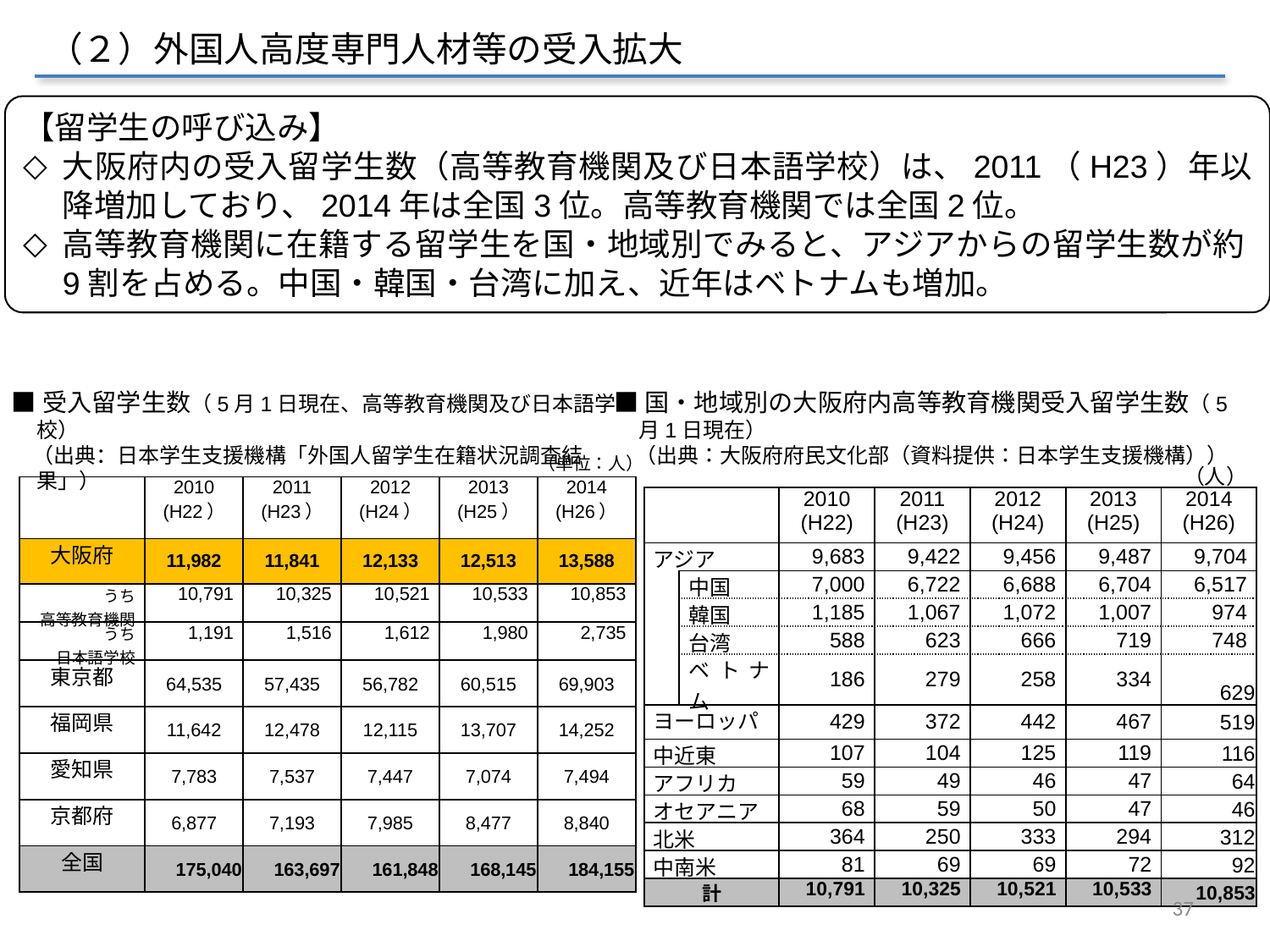

（２）外国人高度専門人材等の受入拡大
【留学生の呼び込み】
大阪府内の受入留学生数（高等教育機関及び日本語学校）は、2011（H23）年以降増加しており、2014年は全国3位。高等教育機関では全国2位。
高等教育機関に在籍する留学生を国・地域別でみると、アジアからの留学生数が約9割を占める。中国・韓国・台湾に加え、近年はベトナムも増加。
■受入留学生数（5月1日現在、高等教育機関及び日本語学校）
　（出典：日本学生支援機構「外国人留学生在籍状況調査結果」）
■国・地域別の大阪府内高等教育機関受入留学生数（5月1日現在）
　（出典：大阪府府民文化部（資料提供：日本学生支援機構））
（単位：人）
| （人） |  |  |  |  |  |  |
| --- | --- | --- | --- | --- | --- | --- |
|  |  | 2010 (H22) | 2011 (H23) | 2012 (H24) | 2013 (H25) | 2014 (H26) |
| アジア |  | 9,683 | 9,422 | 9,456 | 9,487 | 9,704 |
|  | 中国 | 7,000 | 6,722 | 6,688 | 6,704 | 6,517 |
|  | 韓国 | 1,185 | 1,067 | 1,072 | 1,007 | 974 |
|  | 台湾 | 588 | 623 | 666 | 719 | 748 |
|  | ベトナム | 186 | 279 | 258 | 334 | 629 |
| ヨーロッパ |  | 429 | 372 | 442 | 467 | 519 |
| 中近東 |  | 107 | 104 | 125 | 119 | 116 |
| アフリカ |  | 59 | 49 | 46 | 47 | 64 |
| オセアニア |  | 68 | 59 | 50 | 47 | 46 |
| 北米 |  | 364 | 250 | 333 | 294 | 312 |
| 中南米 |  | 81 | 69 | 69 | 72 | 92 |
| 計 |  | 10,791 | 10,325 | 10,521 | 10,533 | 10,853 |
|  | 2010 (H22） | 2011 (H23） | 2012 (H24） | 2013 (H25） | 2014 (H26） |
| --- | --- | --- | --- | --- | --- |
| 大阪府 | 11,982 | 11,841 | 12,133 | 12,513 | 13,588 |
| うち 高等教育機関 | 10,791 | 10,325 | 10,521 | 10,533 | 10,853 |
| うち 日本語学校 | 1,191 | 1,516 | 1,612 | 1,980 | 2,735 |
| 東京都 | 64,535 | 57,435 | 56,782 | 60,515 | 69,903 |
| 福岡県 | 11,642 | 12,478 | 12,115 | 13,707 | 14,252 |
| 愛知県 | 7,783 | 7,537 | 7,447 | 7,074 | 7,494 |
| 京都府 | 6,877 | 7,193 | 7,985 | 8,477 | 8,840 |
| 全国 | 175,040 | 163,697 | 161,848 | 168,145 | 184,155 |
37